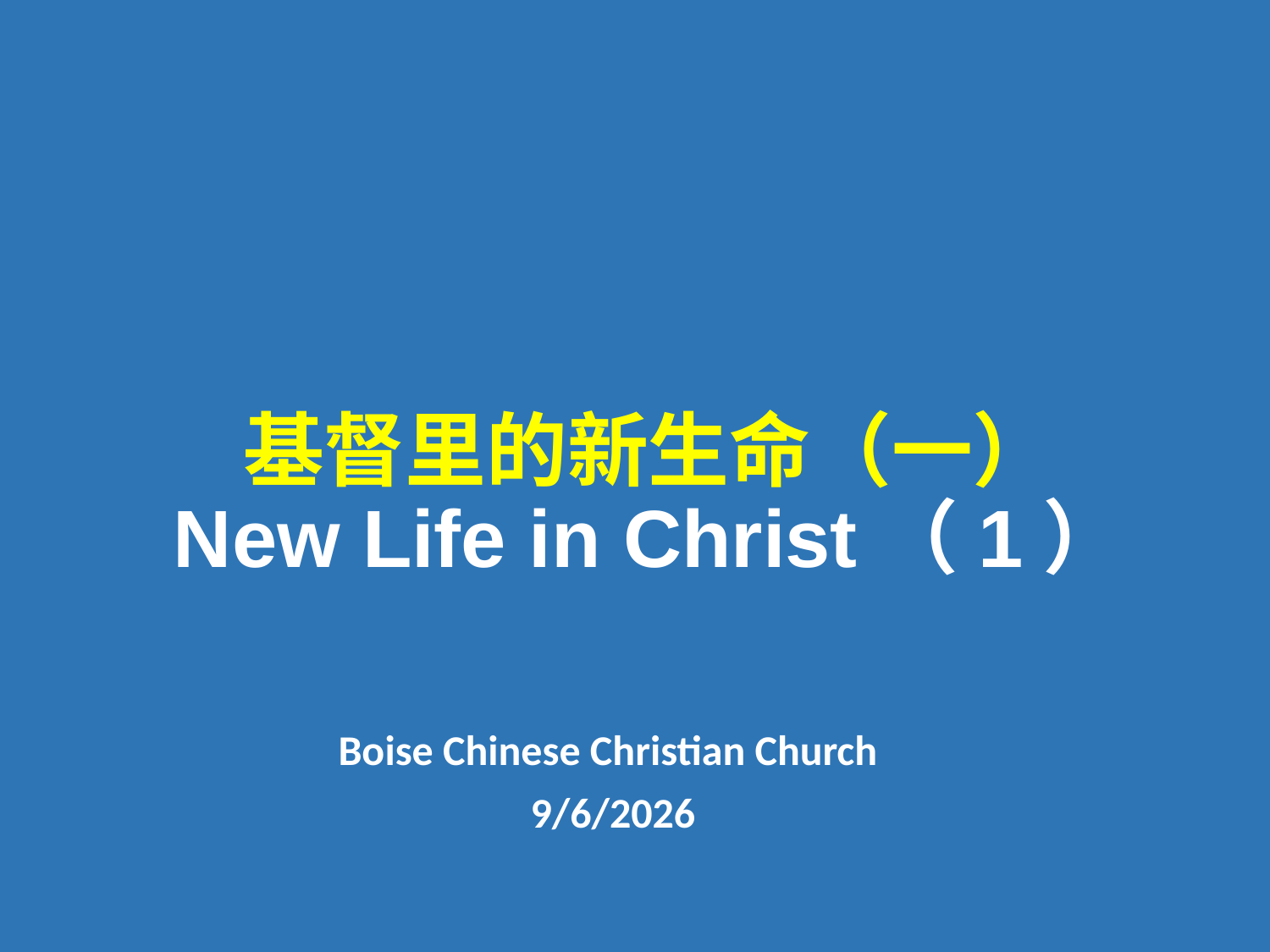

# 基督里的新生命（一） New Life in Christ（1）
Boise Chinese Christian Church
9/6/2026